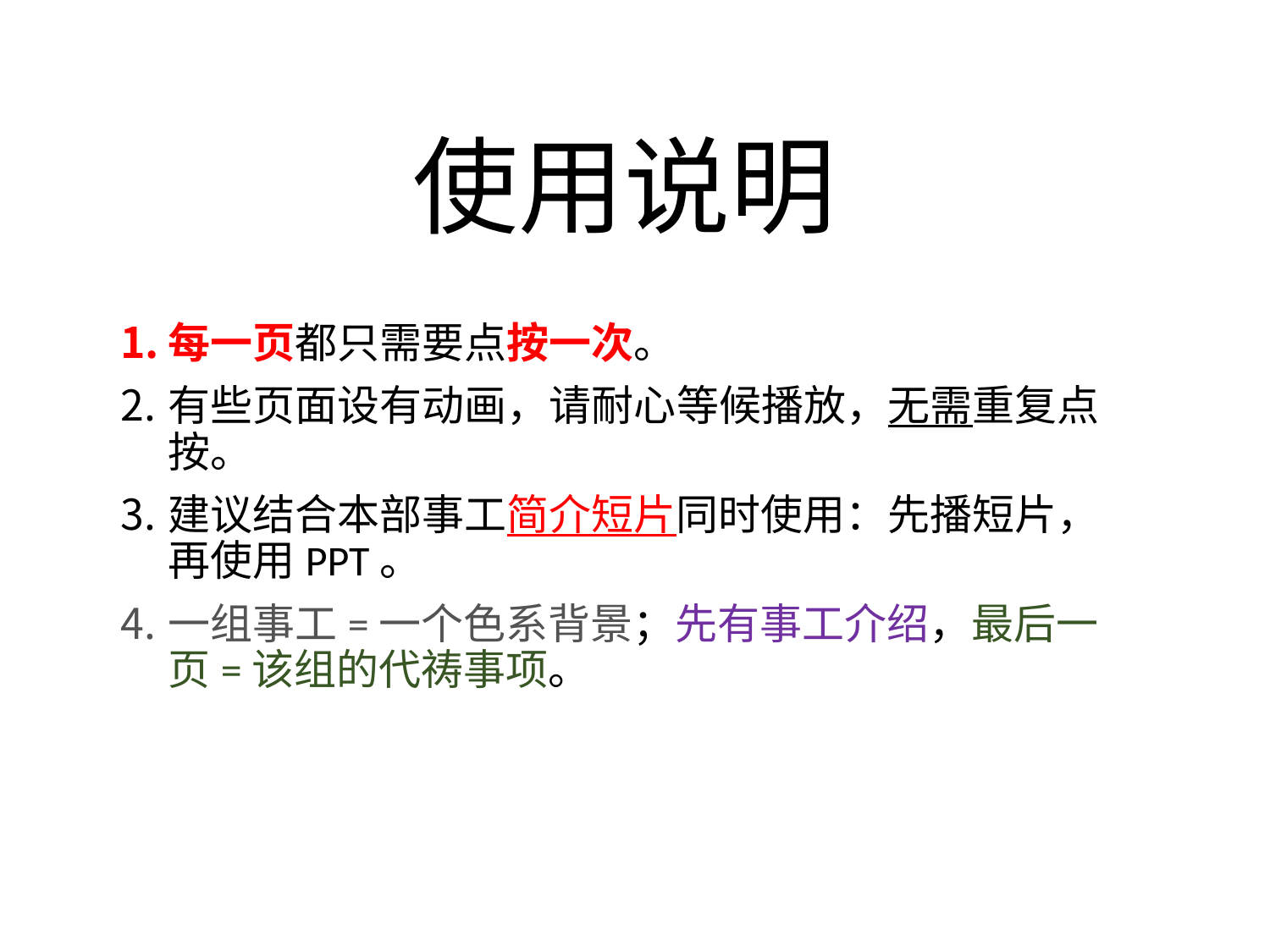

# 使用说明
每一页都只需要点按一次。
有些页面设有动画，请耐心等候播放，无需重复点按。
建议结合本部事工简介短片同时使用：先播短片，再使用PPT。
一组事工=一个色系背景；先有事工介绍，最后一页=该组的代祷事项。